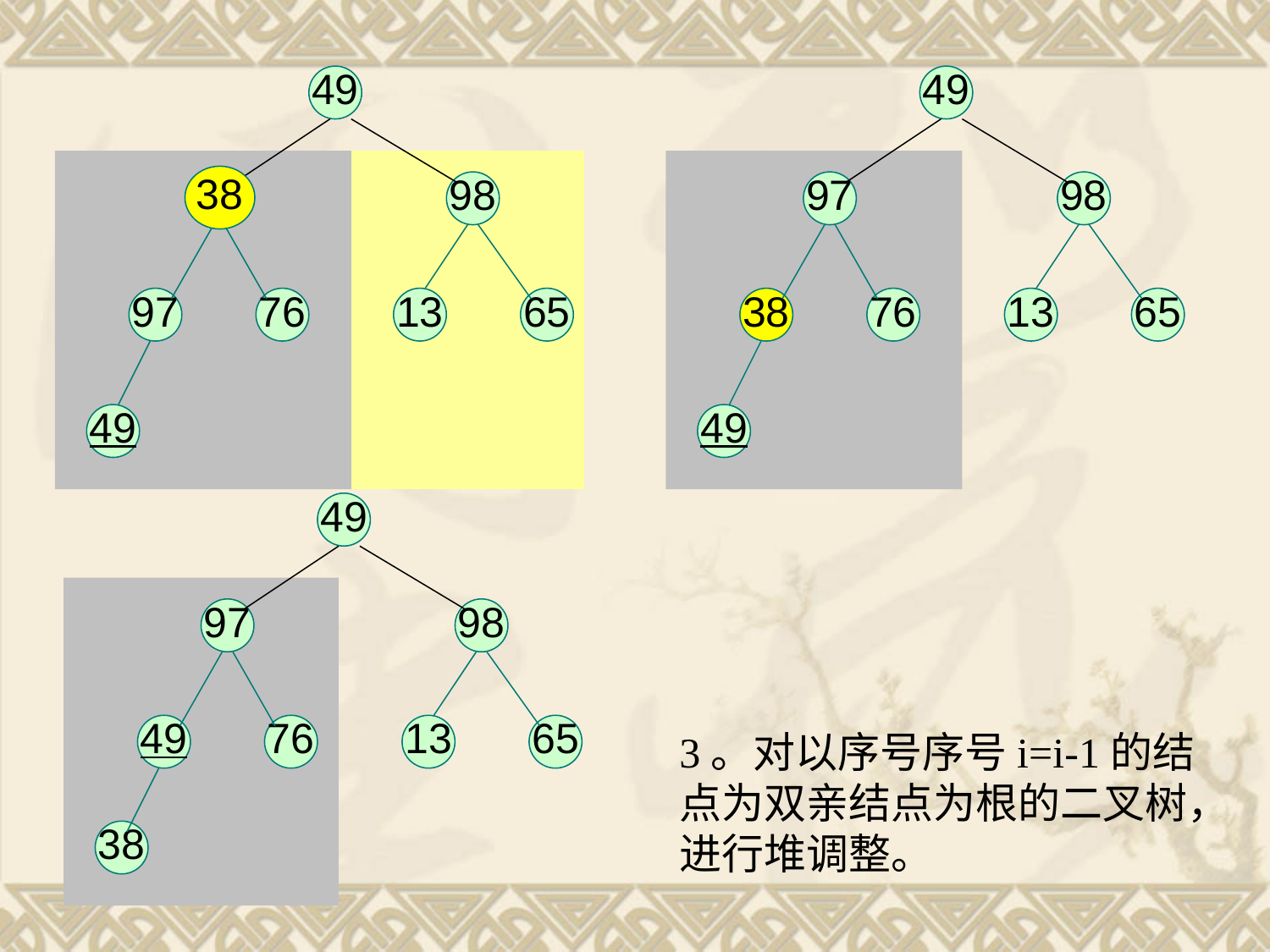

49
49

38
38
98
97
98

97
76
13
65
38
76
13
65

49
49
49

97
98

49
76
13
65
3。对以序号序号i=i-1的结点为双亲结点为根的二叉树，进行堆调整。

38